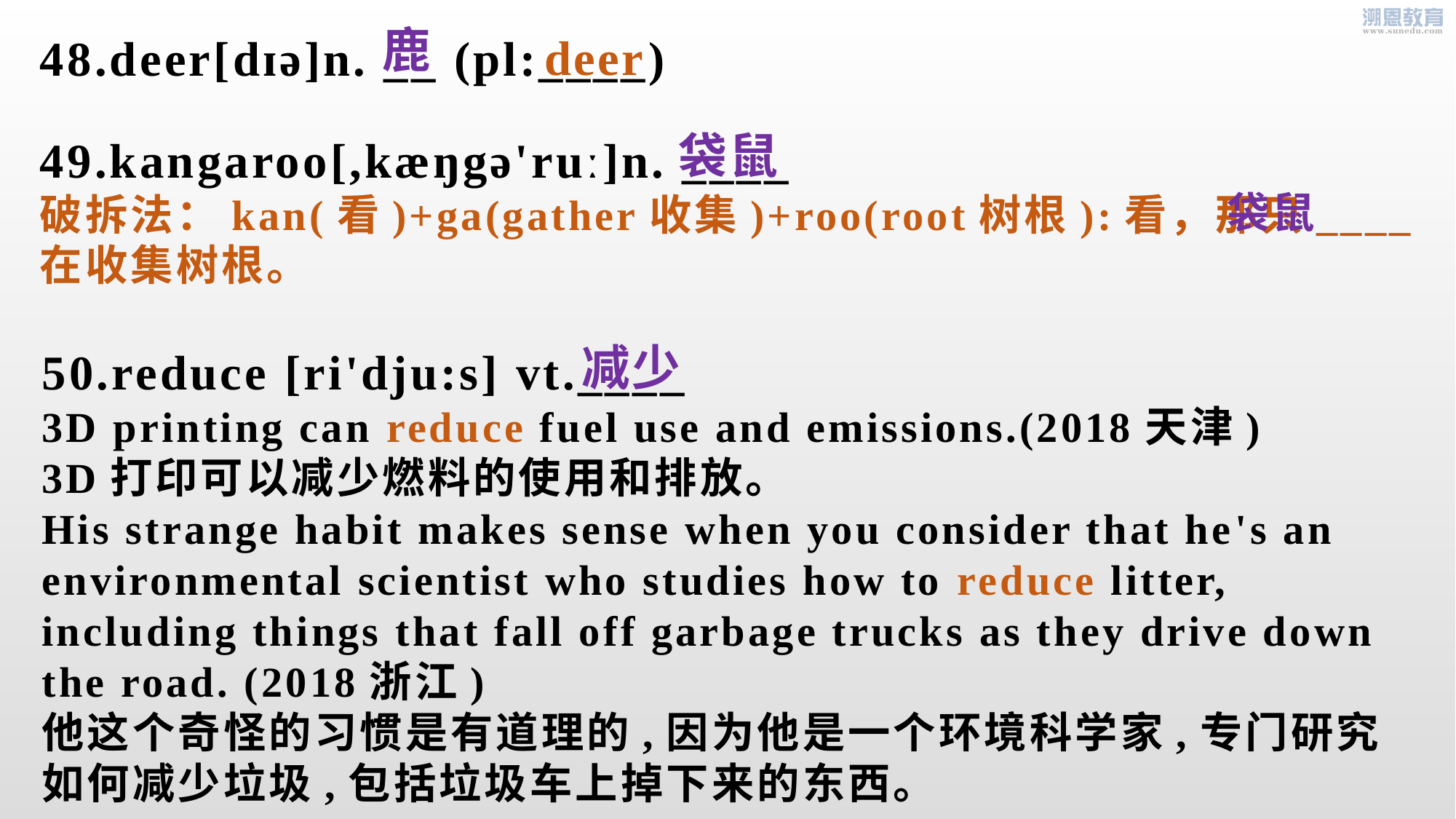

鹿

deer
48.deer[dɪə]n. __ (pl:____)

49.kangaroo[,kæŋgə'ruː]n. ____
破拆法：kan(看)+ga(gather收集)+roo(root树根):看，那只____在收集树根。
袋鼠
袋鼠
减少
50.reduce [ri'dju:s] vt.____
3D printing can reduce fuel use and emissions.(2018天津)
3D打印可以减少燃料的使用和排放。
His strange habit makes sense when you consider that he's an environmental scientist who studies how to reduce litter, including things that fall off garbage trucks as they drive down the road. (2018浙江)
他这个奇怪的习惯是有道理的,因为他是一个环境科学家,专门研究如何减少垃圾,包括垃圾车上掉下来的东西。